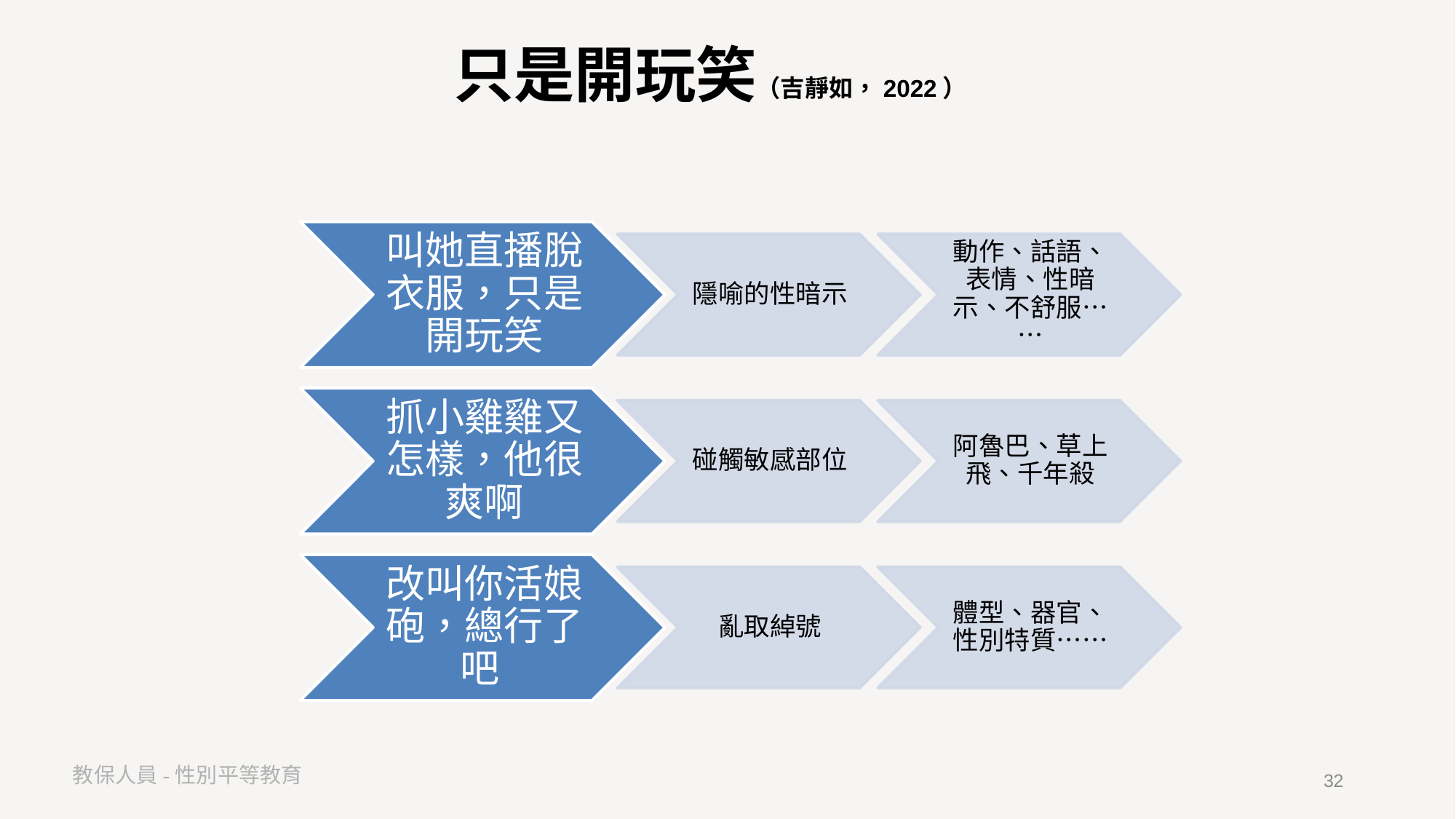

# 只是開玩笑（吉靜如，2022）
叫她直播脫衣服，只是開玩笑
隱喻的性暗示
動作、話語、表情、性暗示、不舒服⋯⋯
抓小雞雞又怎樣，他很爽啊
碰觸敏感部位
阿魯巴、草上飛、千年殺
改叫你活娘砲，總行了吧
亂取綽號
體型、器官、性別特質⋯⋯
教保人員-性別平等教育
32